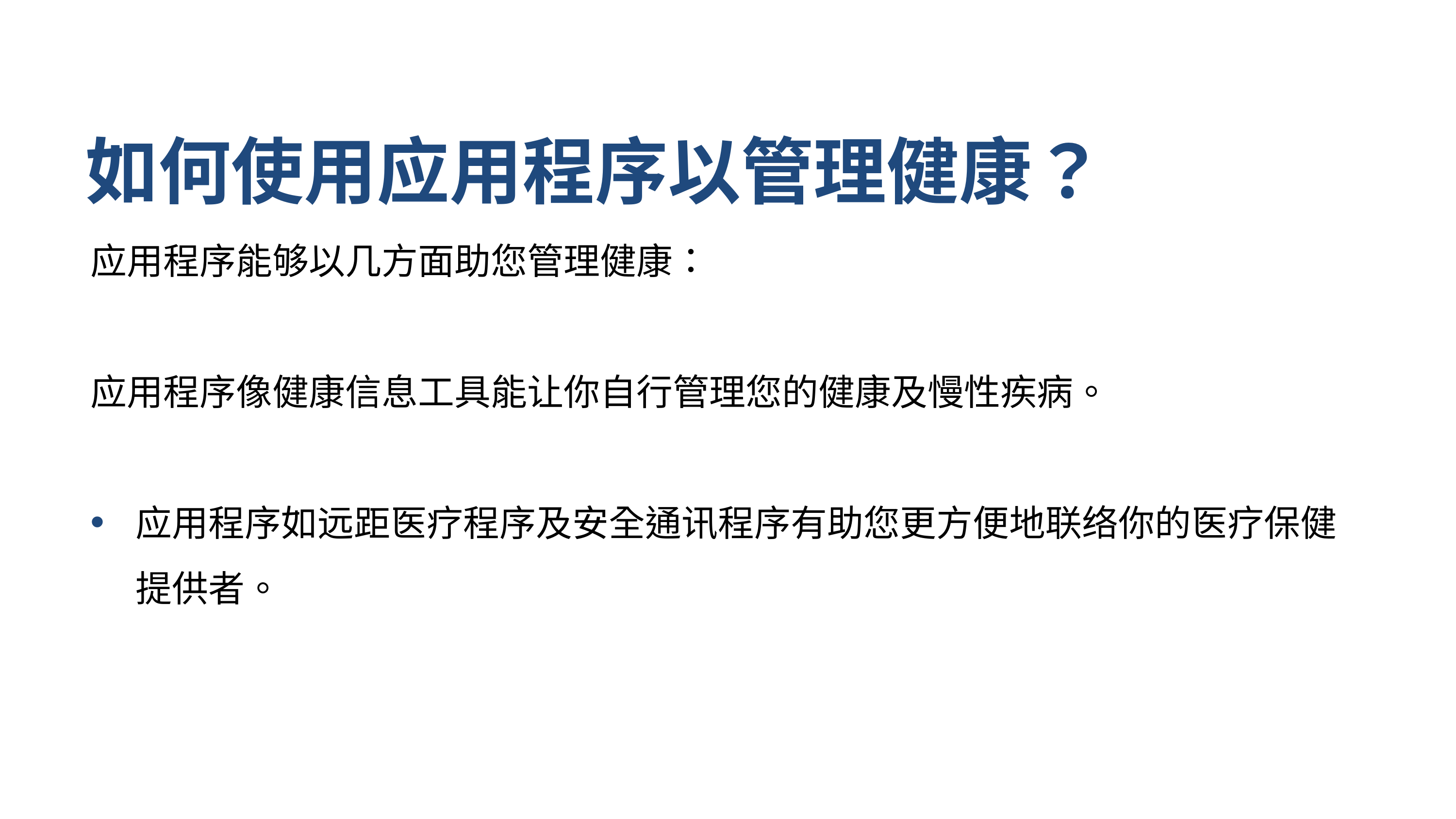

如何使用应用程序以管理健康？
应用程序能够以几方面助您管理健康：

应用程序像健康信息工具能让你自行管理您的健康及慢性疾病。
应用程序如远距医疗程序及安全通讯程序有助您更方便地联络你的医疗保健提供者。